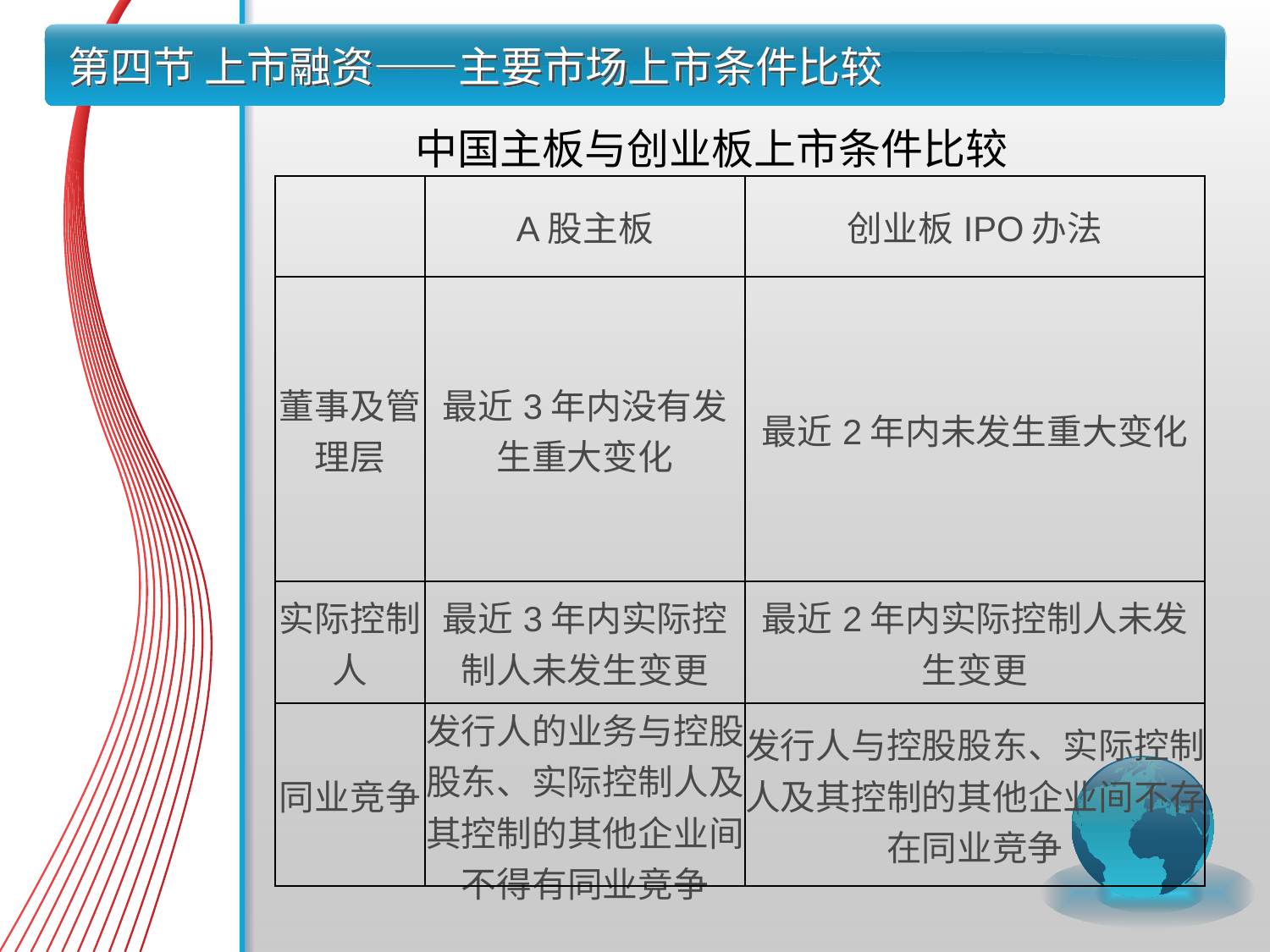

# 第四节 上市融资——主要市场上市条件比较
 中国主板与创业板上市条件比较
|  | A股主板 | 创业板IPO办法 |
| --- | --- | --- |
| 董事及管理层 | 最近3年内没有发生重大变化 | 最近2年内未发生重大变化 |
| 实际控制人 | 最近3年内实际控制人未发生变更 | 最近2年内实际控制人未发生变更 |
| 同业竞争 | 发行人的业务与控股股东、实际控制人及其控制的其他企业间不得有同业竞争 | 发行人与控股股东、实际控制人及其控制的其他企业间不存在同业竞争 |